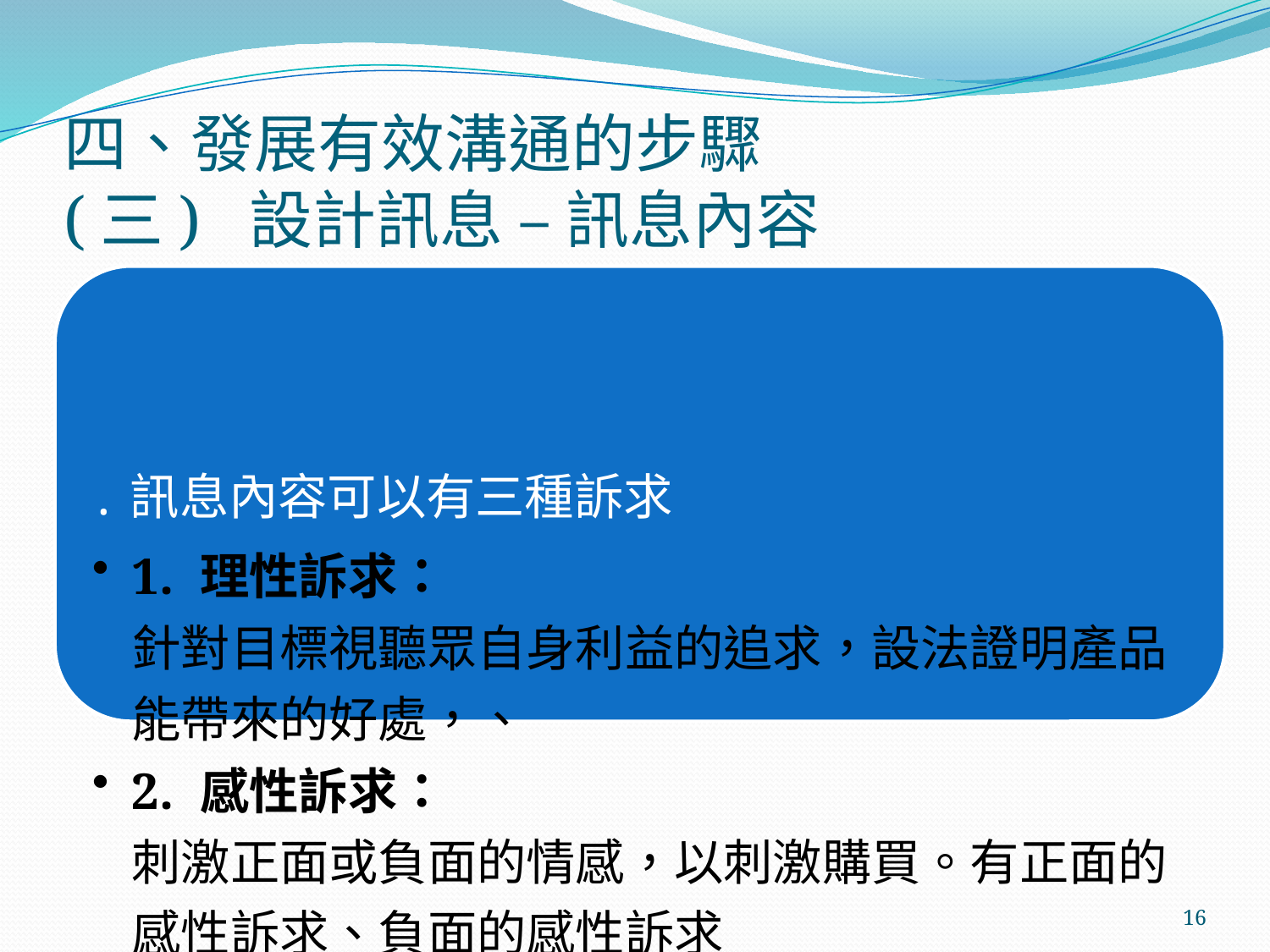

# 四、發展有效溝通的步驟 (三)  設計訊息 – 訊息內容
․訊息內容可以有三種訴求
1. 理性訴求：
針對目標視聽眾自身利益的追求，設法證明產品能帶來的好處，、
16